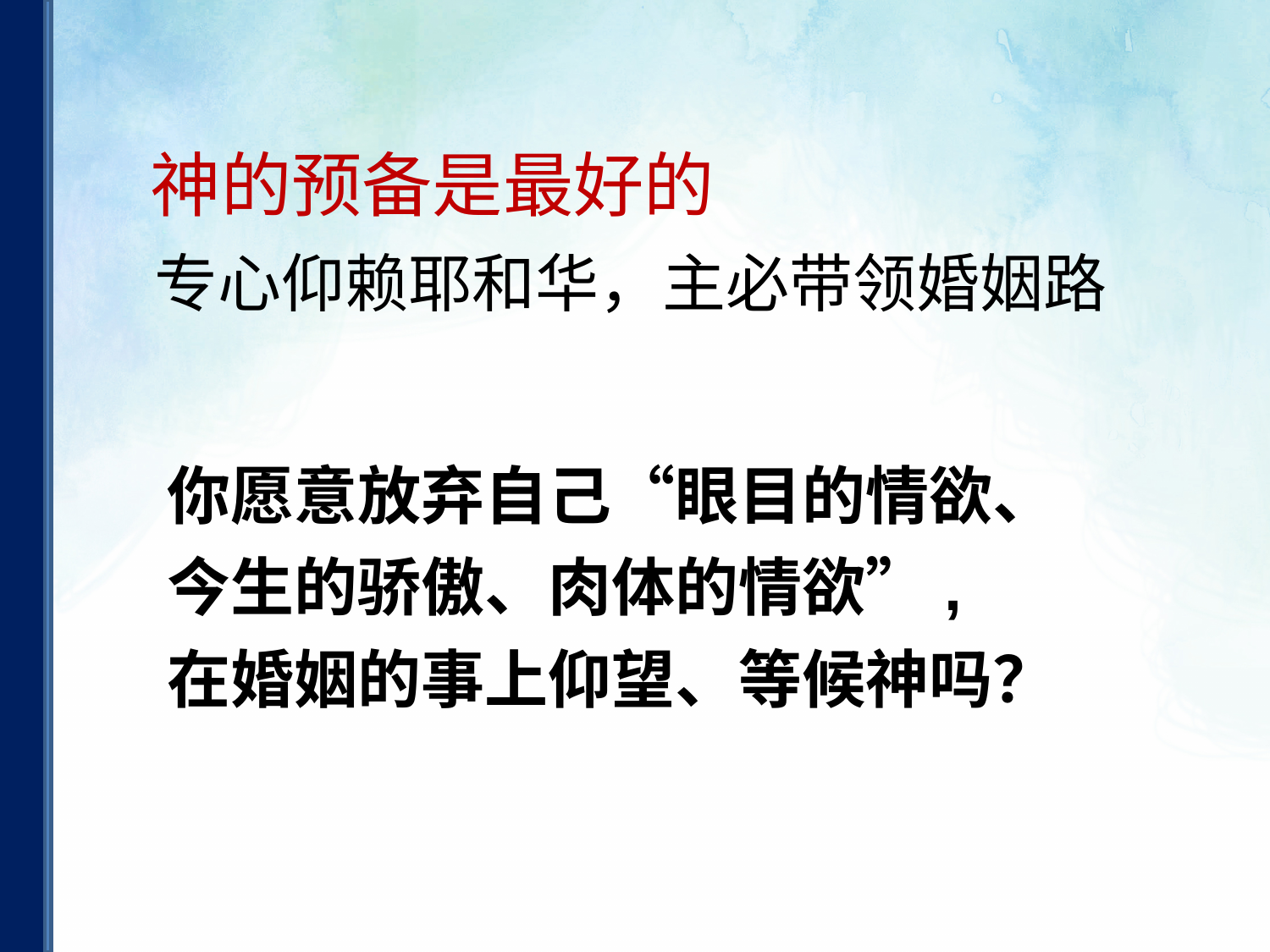

神的预备是最好的
专心仰赖耶和华，主必带领婚姻路
你愿意放弃自己“眼目的情欲、
今生的骄傲、肉体的情欲”,
在婚姻的事上仰望、等候神吗？